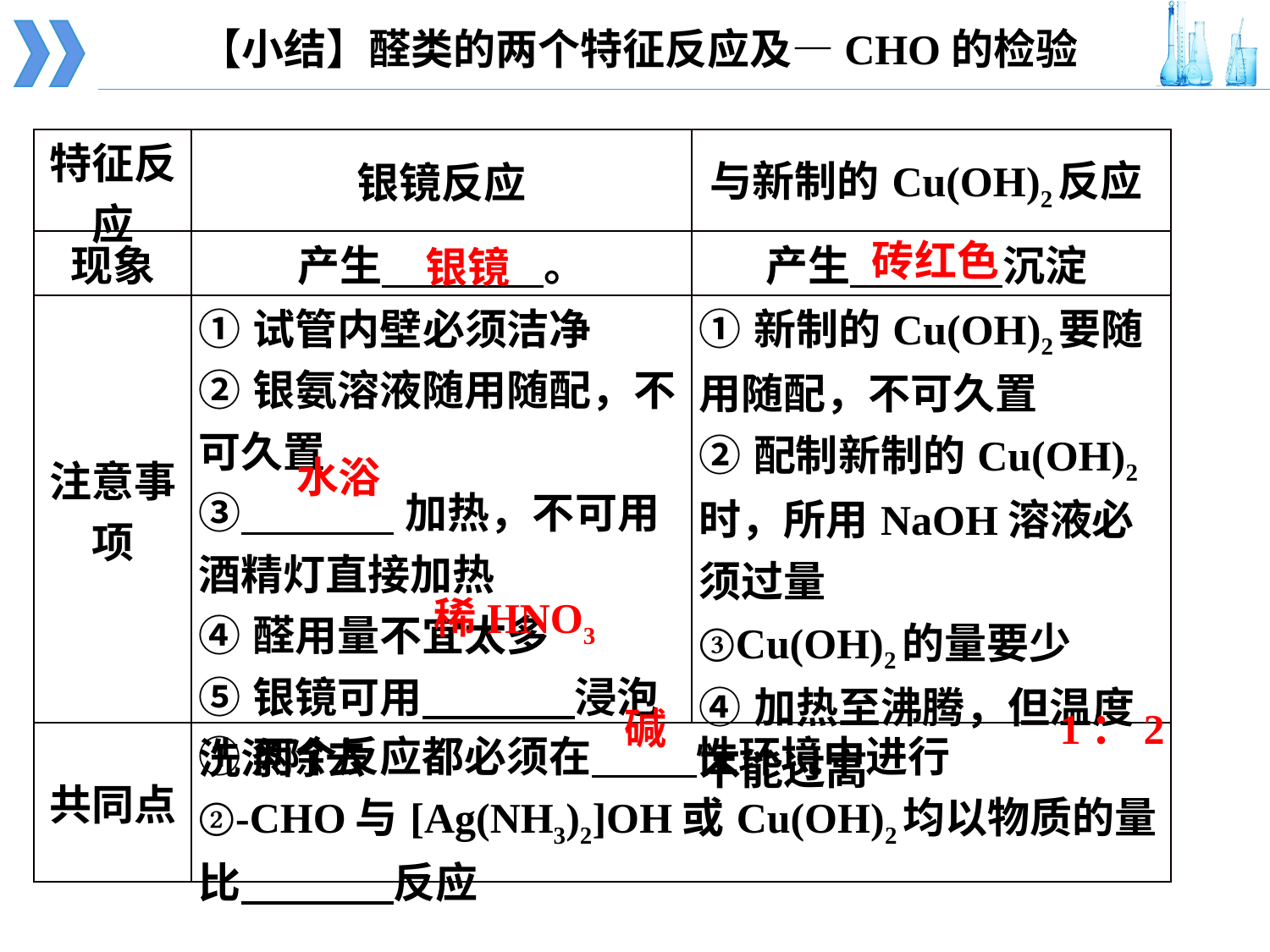

【小结】醛类的两个特征反应及—CHO的检验
| 特征反应 | 银镜反应 | 与新制的Cu(OH)2反应 |
| --- | --- | --- |
| 现象 | 产生 。 | 产生 沉淀 |
| 注意事项 | ①试管内壁必须洁净 ②银氨溶液随用随配，不可久置 ③ 加热，不可用酒精灯直接加热 ④醛用量不宜太多 ⑤银镜可用 浸泡洗涤除去 | ①新制的Cu(OH)2要随用随配，不可久置 ②配制新制的Cu(OH)2时，所用NaOH溶液必须过量 ③Cu(OH)2的量要少 ④加热至沸腾，但温度不能过高 |
| 共同点 | ①两个反应都必须在 性环境中进行 ②-CHO与[Ag(NH3)2]OH或Cu(OH)2均以物质的量比 反应 |  |
砖红色
银镜
水浴
稀HNO3
1：2
碱